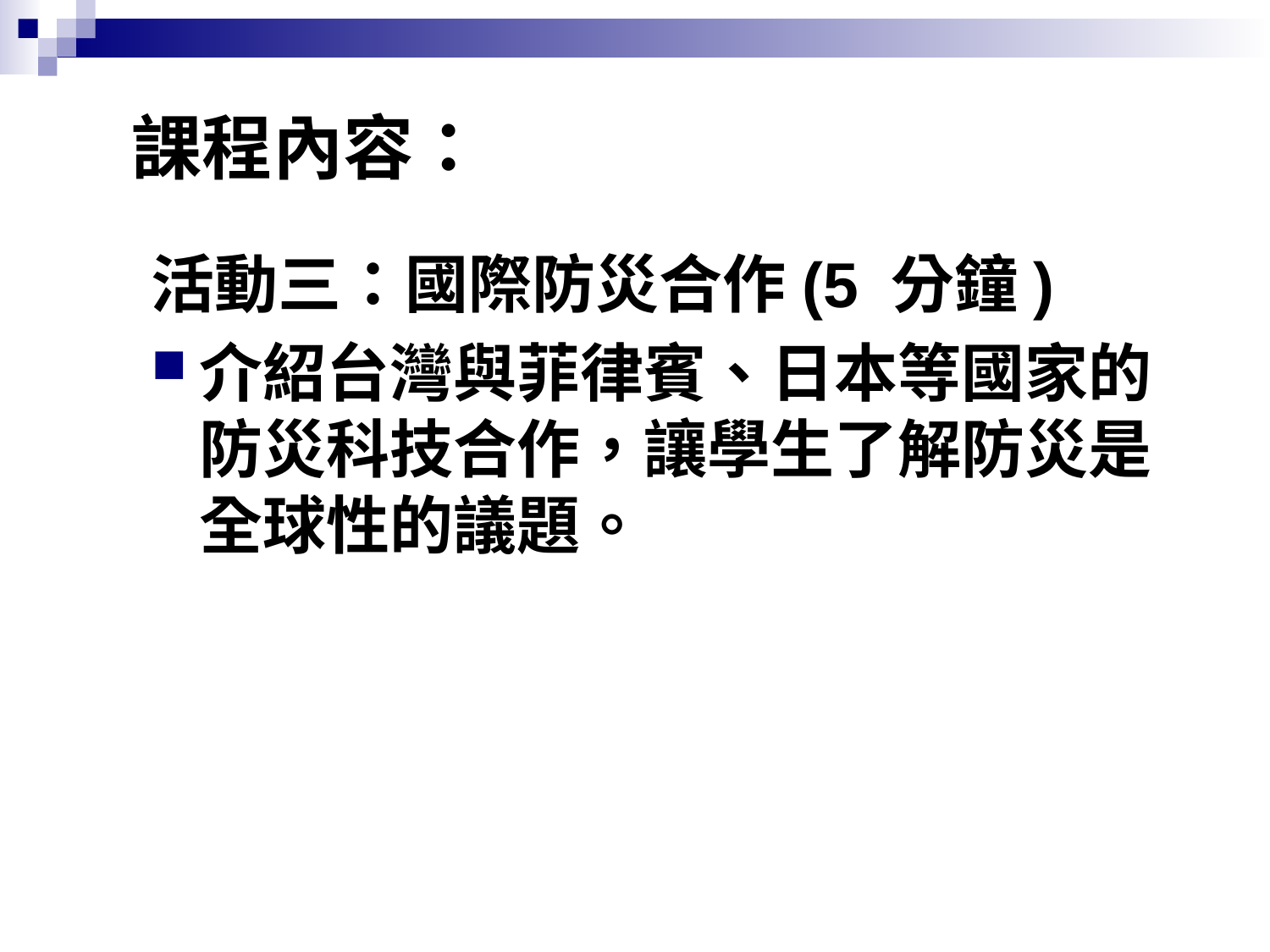

# 課程內容：
活動三：國際防災合作(5 分鐘)
介紹台灣與菲律賓、日本等國家的防災科技合作，讓學生了解防災是全球性的議題。